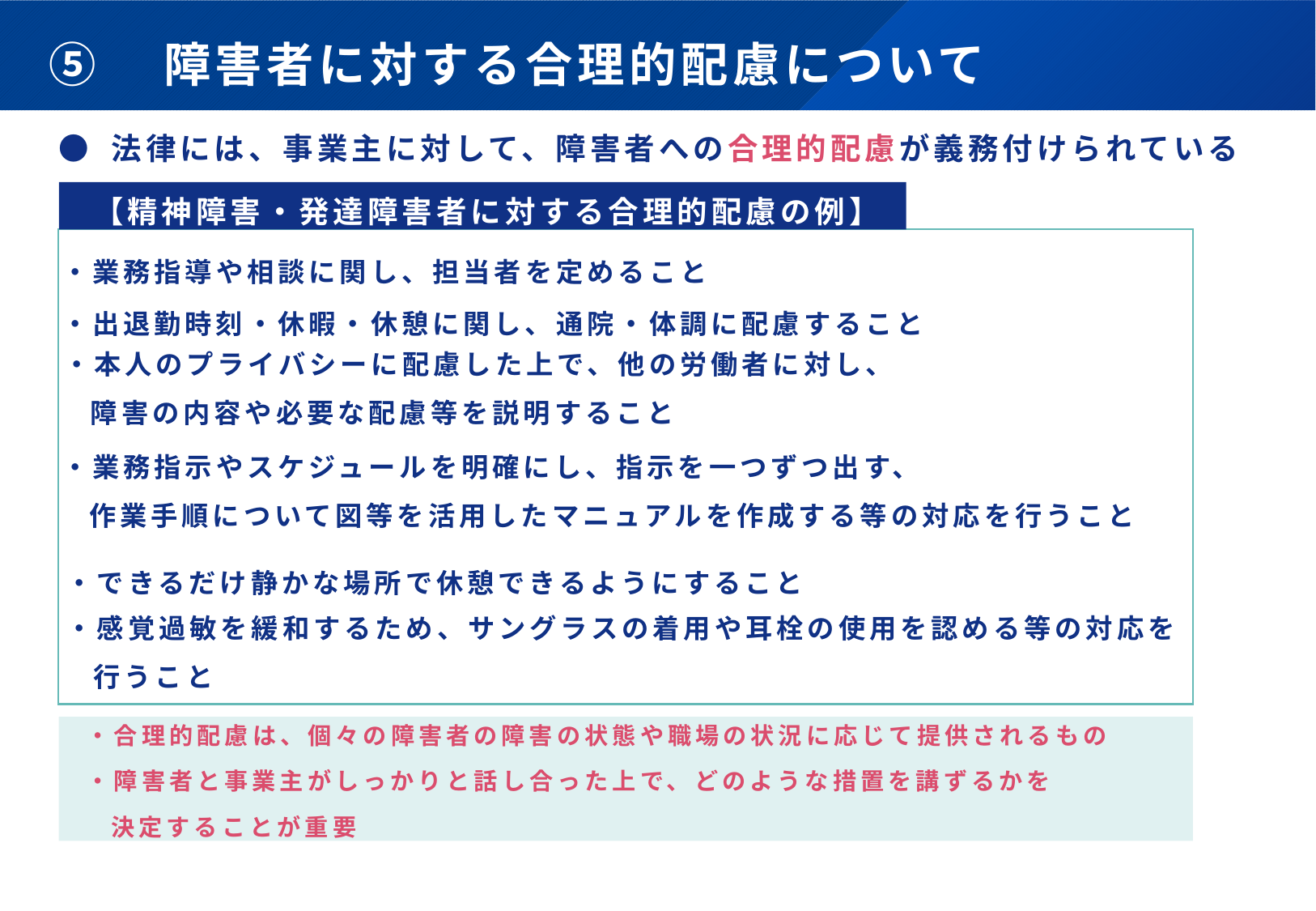

# ⑤　障害者に対する合理的配慮について
● 法律には、事業主に対して、障害者への合理的配慮が義務付けられている
　【精神障害・発達障害者に対する合理的配慮の例】
　・業務指導や相談に関し、担当者を定めること
　・出退勤時刻・休暇・休憩に関し、通院・体調に配慮すること
　・本人のプライバシーに配慮した上で、他の労働者に対し、
　　 障害の内容や必要な配慮等を説明すること
　・業務指示やスケジュールを明確にし、指示を一つずつ出す、
　　 作業手順について図等を活用したマニュアルを作成する等の対応を行うこと
　・できるだけ静かな場所で休憩できるようにすること
　・感覚過敏を緩和するため、サングラスの着用や耳栓の使用を認める等の対応を
　　 行うこと

　・合理的配慮は、個々の障害者の障害の状態や職場の状況に応じて提供されるもの
　・障害者と事業主がしっかりと話し合った上で、どのような措置を講ずるかを
  　決定することが重要